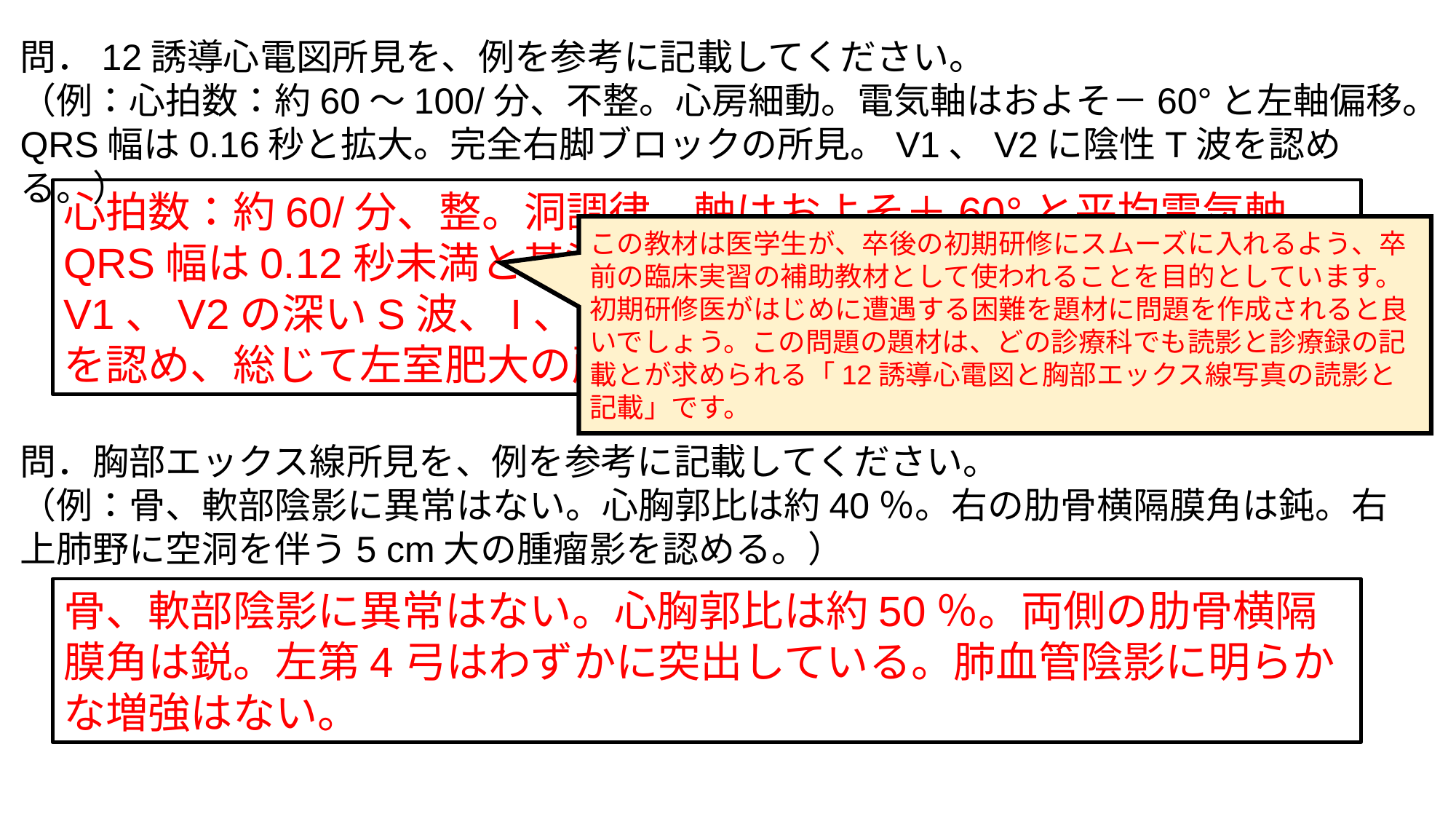

問．12誘導心電図所見を、例を参考に記載してください。
（例：心拍数：約60～100/分、不整。心房細動。電気軸はおよそ－60°と左軸偏移。QRS幅は0.16秒と拡大。完全右脚ブロックの所見。V1、V2に陰性T波を認める。）

心拍数：約60/分、整。洞調律。軸はおよそ＋60°と平均電気軸。QRS幅は0.12秒未満と基準値内である。I、V5、V6のR波増高、V1、V2の深いS波、I、aVL、V5、V6を中心とした陰性T波を認め、総じて左室肥大の所見である。
この教材は医学生が、卒後の初期研修にスムーズに入れるよう、卒前の臨床実習の補助教材として使われることを目的としています。初期研修医がはじめに遭遇する困難を題材に問題を作成されると良いでしょう。この問題の題材は、どの診療科でも読影と診療録の記載とが求められる「12誘導心電図と胸部エックス線写真の読影と記載」です。
問．胸部エックス線所見を、例を参考に記載してください。
（例：骨、軟部陰影に異常はない。心胸郭比は約40％。右の肋骨横隔膜角は鈍。右上肺野に空洞を伴う5 cm大の腫瘤影を認める。）
骨、軟部陰影に異常はない。心胸郭比は約50％。両側の肋骨横隔膜角は鋭。左第4弓はわずかに突出している。肺血管陰影に明らかな増強はない。